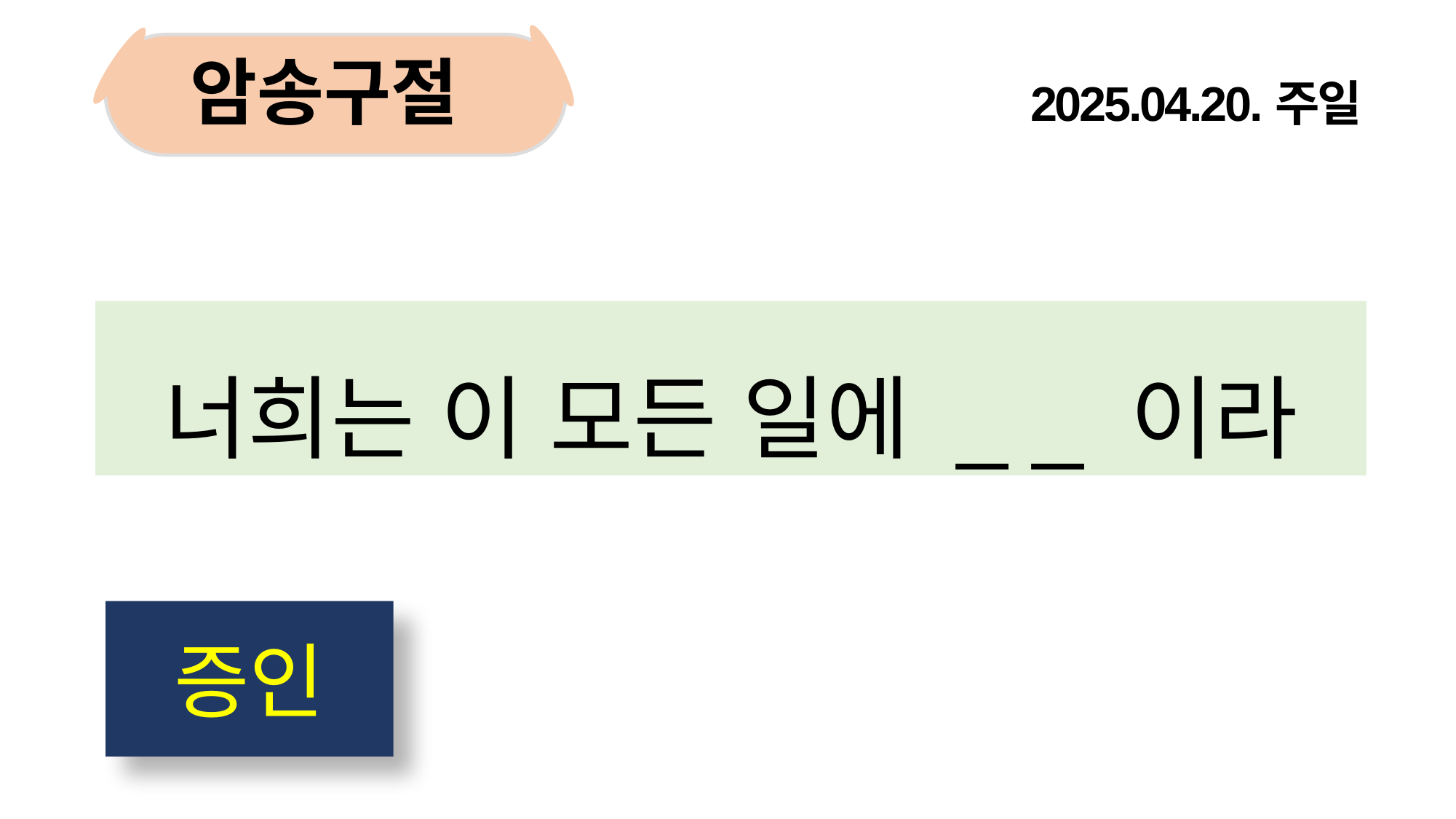

암송구절
2025.04.20.주일
너희는 이 모든 일에 _ _ 이라
증인